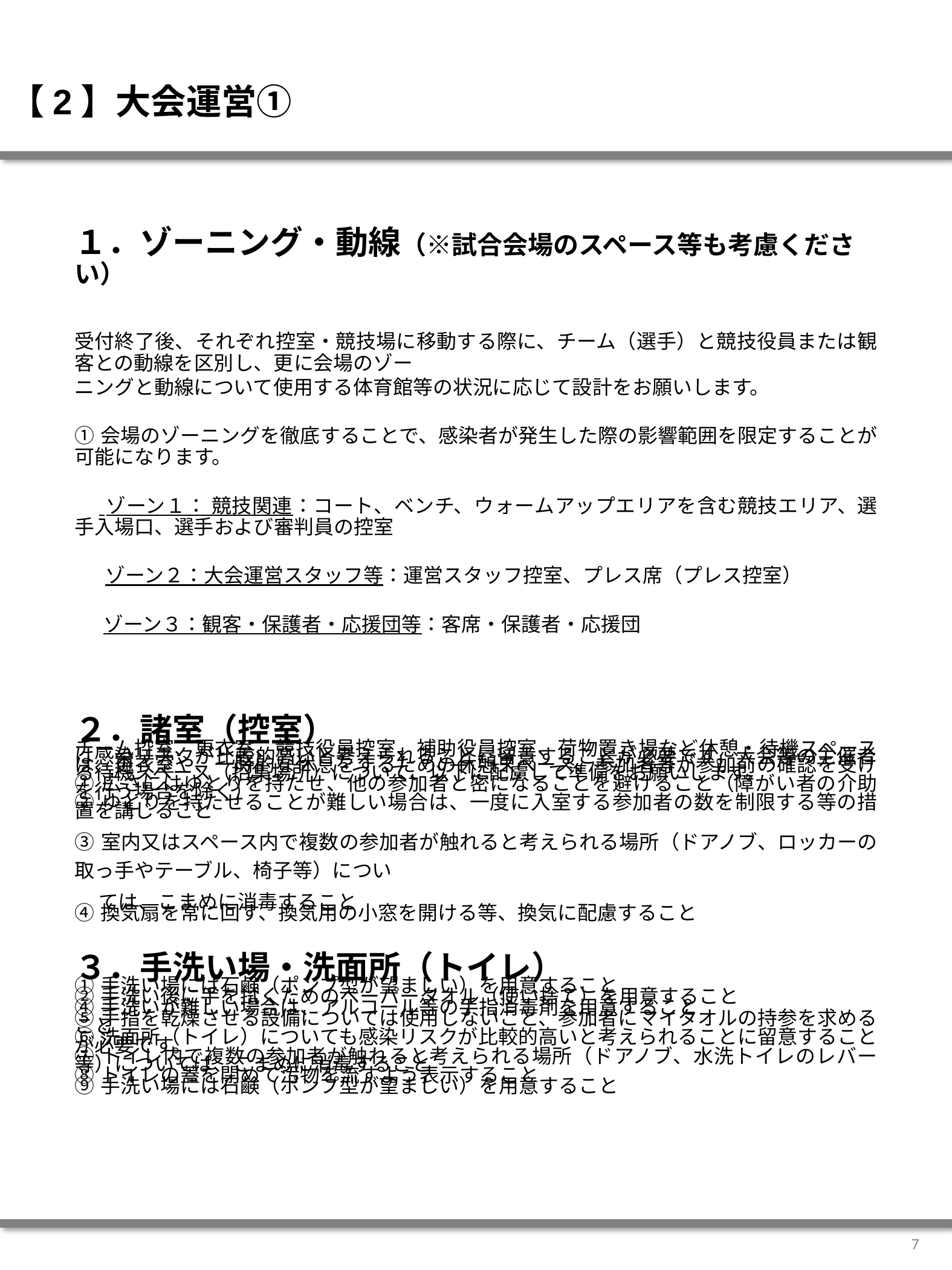

# 【2】大会運営①
１．ゾーニング・動線（※試合会場のスペース等も考慮ください）

受付終了後、それぞれ控室・競技場に移動する際に、チーム（選手）と競技役員または観客との動線を区別し、更に会場のゾー
ニングと動線について使用する体育館等の状況に応じて設計をお願いします。

① 会場のゾーニングを徹底することで、感染者が発生した際の影響範囲を限定することが可能になります。

      ゾーン１： 競技関連：コート、ベンチ、ウォームアップエリアを含む競技エリア、選手入場口、選手および審判員の控室

 　 ゾーン２：大会運営スタッフ等：運営スタッフ控室、プレス席（プレス控室）

　  ゾーン３：観客・保護者・応援団等：客席・保護者・応援団

２．諸室（控室）
チーム控室、更衣室、競技役員控室、補助役員控室、荷物置き場など休憩・待機スペースは感染リスクが比較的高いと考えられることに留意することが必要です。大会等の主催者は、更衣室や、一時的な休息をするための休憩スペース、参加者等が参加前の確認を受ける待機スペース（招集場所）について、以下に配慮して準備をお願いします。
① 広さにはゆとりを持たせ、他の参加者と密になることを避けること（障がい者の介助を行う場合を除く）
② ゆとりを持たせることが難しい場合は、一度に入室する参加者の数を制限する等の措置を講じること
③ 室内又はスペース内で複数の参加者が触れると考えられる場所（ドアノブ、ロッカーの取っ手やテーブル、椅子等）につい
　 ては、こまめに消毒すること
④ 換気扇を常に回す、換気用の小窓を開ける等、換気に配慮すること

３．手洗い場・洗面所（トイレ）
① 手洗い場には石鹸（ポンプ型が望ましい）を用意すること
② 手洗い後に手を拭くためのペーパータオル（使い捨て）を用意すること
④ 手洗いが難しい場合は、アルコール等の手指消毒剤を用意すること
⑤ 手指を乾燥させる設備については使用しないこと、参加者にマイタオルの持参を求めること
⑥ 洗面所（トイレ）についても感染リスクが比較的高いと考えられることに留意することが必要です。
⑦ トイレ内で複数の参加者が触れると考えられる場所（ドアノブ、水洗トイレのレバー等）については、こまめに消毒すること
⑧ トイレの蓋を閉めて汚物を流すよう表示すること
⑨ 手洗い場には石鹸（ポンプ型が望ましい）を用意すること

7